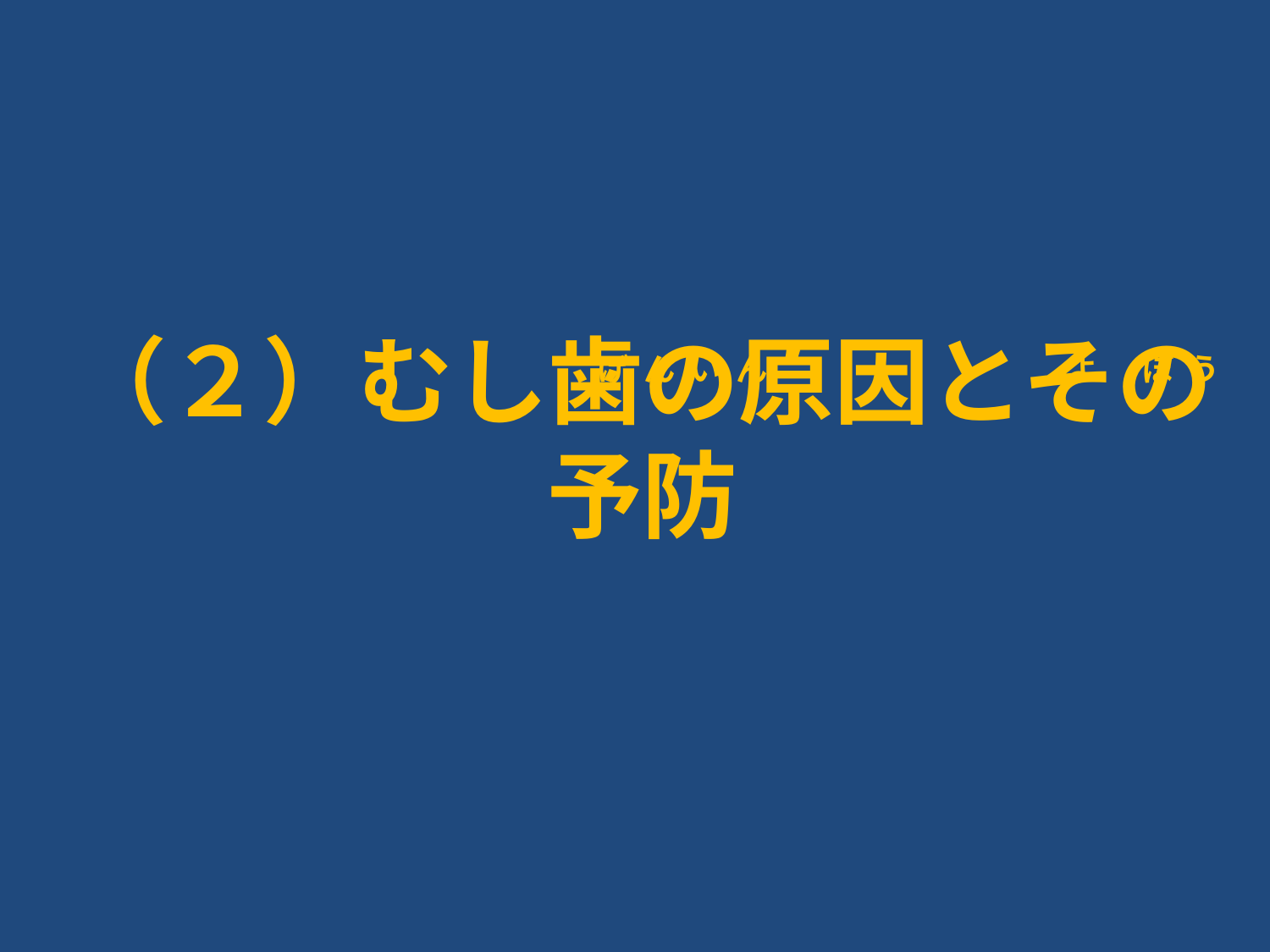

げ  ん  い  ん
よ      ぼ  う
# （２）むし歯の原因とその予防